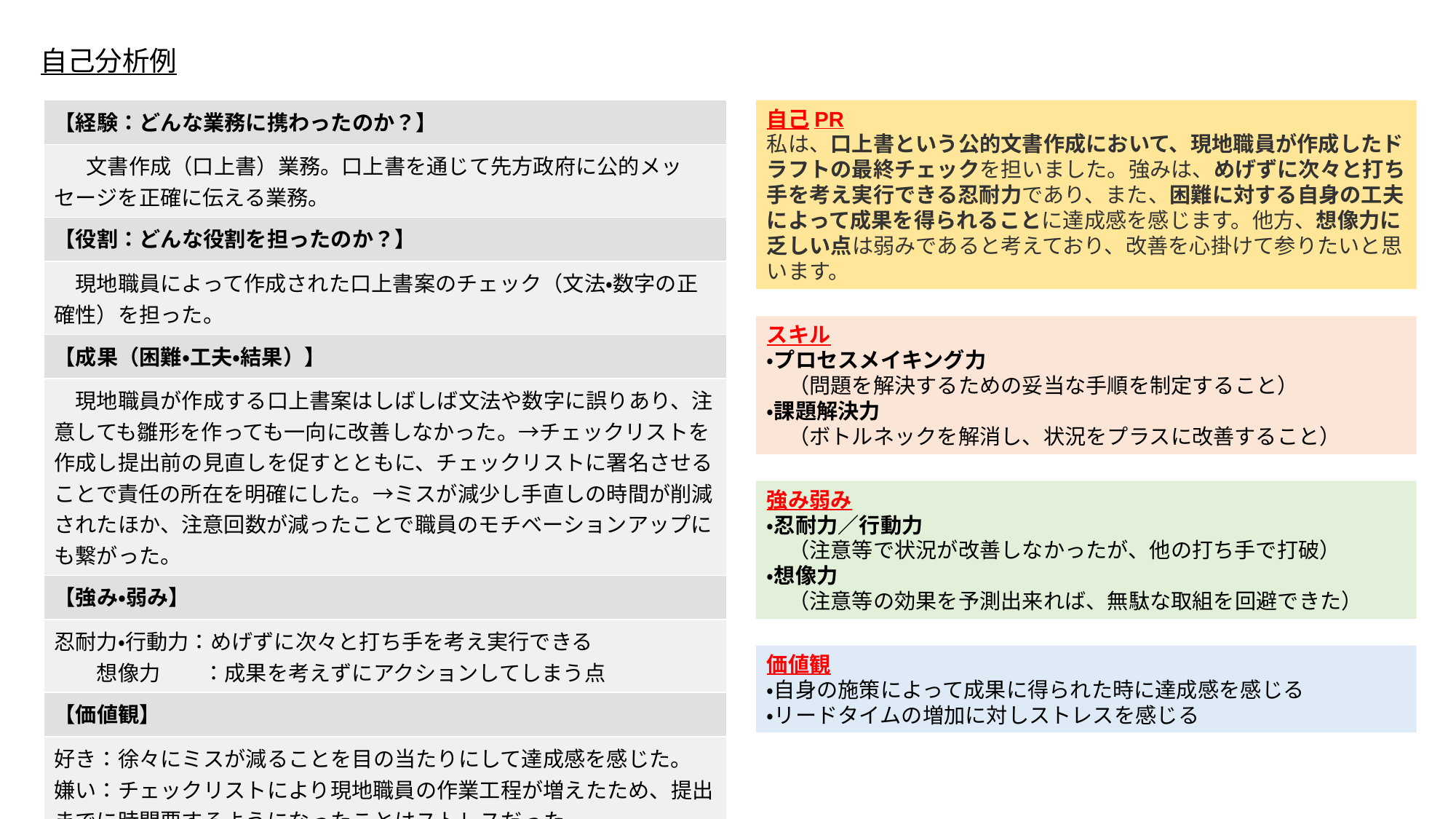

自己分析例
| 【経験：どんな業務に携わったのか？】 |
| --- |
| 文書作成（口上書）業務。口上書を通じて先方政府に公的メッセージを正確に伝える業務。 |
| 【役割：どんな役割を担ったのか？】 |
| 現地職員によって作成された口上書案のチェック（文法・数字の正確性）を担った。 |
| 【成果（困難・工夫・結果）】 |
| 現地職員が作成する口上書案はしばしば文法や数字に誤りあり、注意しても雛形を作っても一向に改善しなかった。→チェックリストを作成し提出前の見直しを促すとともに、チェックリストに署名させることで責任の所在を明確にした。→ミスが減少し手直しの時間が削減されたほか、注意回数が減ったことで職員のモチベーションアップにも繋がった。 |
| 【強み・弱み】 |
| 忍耐力・行動力：めげずに次々と打ち手を考え実行できる 　　想像力　　：成果を考えずにアクションしてしまう点 |
| 【価値観】 |
| 好き：徐々にミスが減ることを目の当たりにして達成感を感じた。 嫌い：チェックリストにより現地職員の作業工程が増えたため、提出までに時間要するようになったことはストレスだった。 |
自己PR
私は、口上書という公的文書作成において、現地職員が作成したドラフトの最終チェックを担いました。強みは、めげずに次々と打ち手を考え実行できる忍耐力であり、また、困難に対する自身の工夫によって成果を得られることに達成感を感じます。他方、想像力に乏しい点は弱みであると考えており、改善を心掛けて参りたいと思います。
スキル
・プロセスメイキング力
　（問題を解決するための妥当な手順を制定すること）
・課題解決力
　（ボトルネックを解消し、状況をプラスに改善すること）
強み弱み
・忍耐力／行動力
　（注意等で状況が改善しなかったが、他の打ち手で打破）
・想像力
　（注意等の効果を予測出来れば、無駄な取組を回避できた）
価値観
・自身の施策によって成果に得られた時に達成感を感じる
・リードタイムの増加に対しストレスを感じる